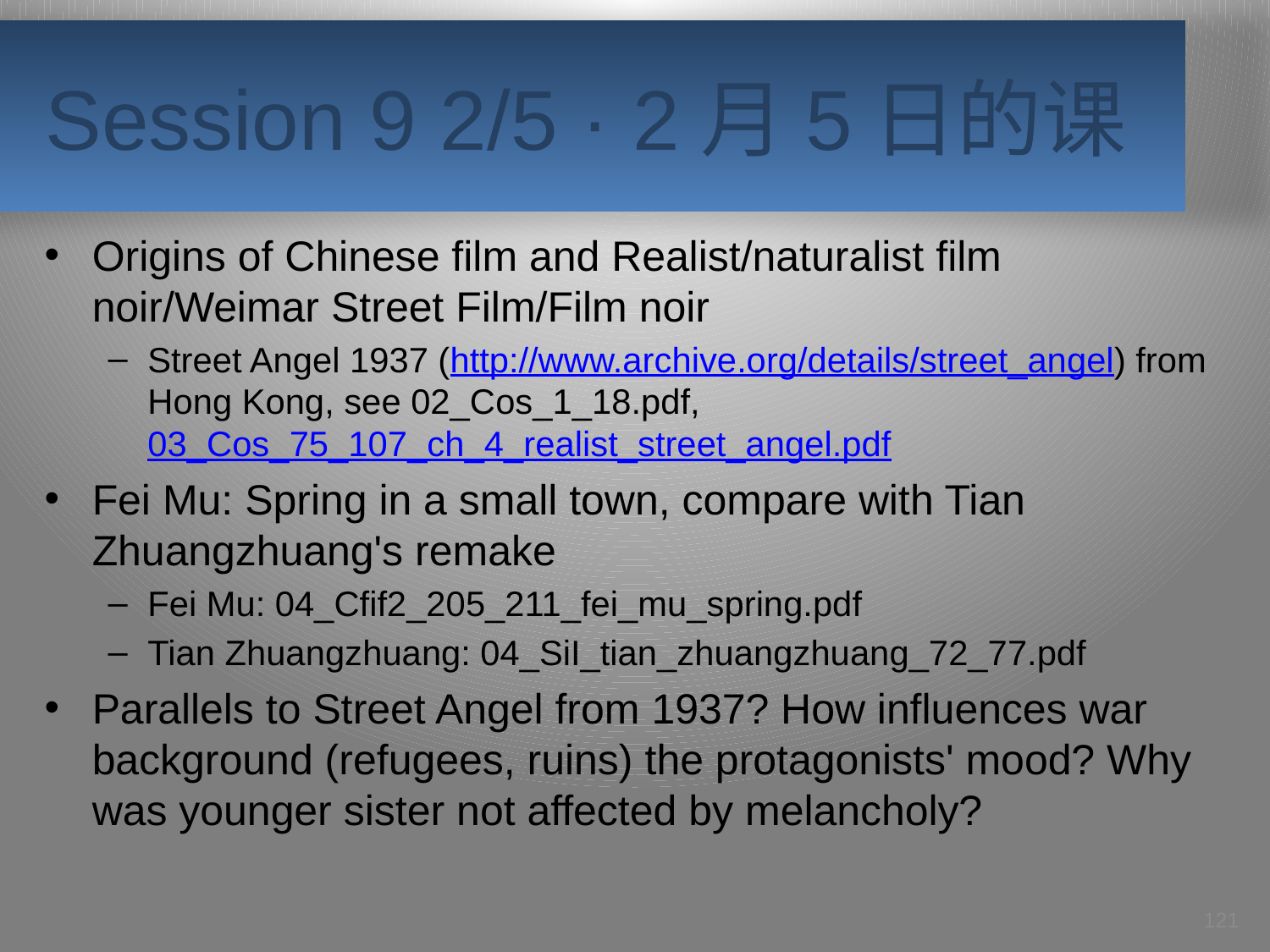

# Session 9 2/5 · 2月5日的课
Origins of Chinese film and Realist/naturalist film noir/Weimar Street Film/Film noir
Street Angel 1937 (http://www.archive.org/details/street_angel) from Hong Kong, see 02_Cos_1_18.pdf, 03_Cos_75_107_ch_4_realist_street_angel.pdf
Fei Mu: Spring in a small town, compare with Tian Zhuangzhuang's remake
Fei Mu: 04_Cfif2_205_211_fei_mu_spring.pdf
Tian Zhuangzhuang: 04_SiI_tian_zhuangzhuang_72_77.pdf
Parallels to Street Angel from 1937? How influences war background (refugees, ruins) the protagonists' mood? Why was younger sister not affected by melancholy?

121